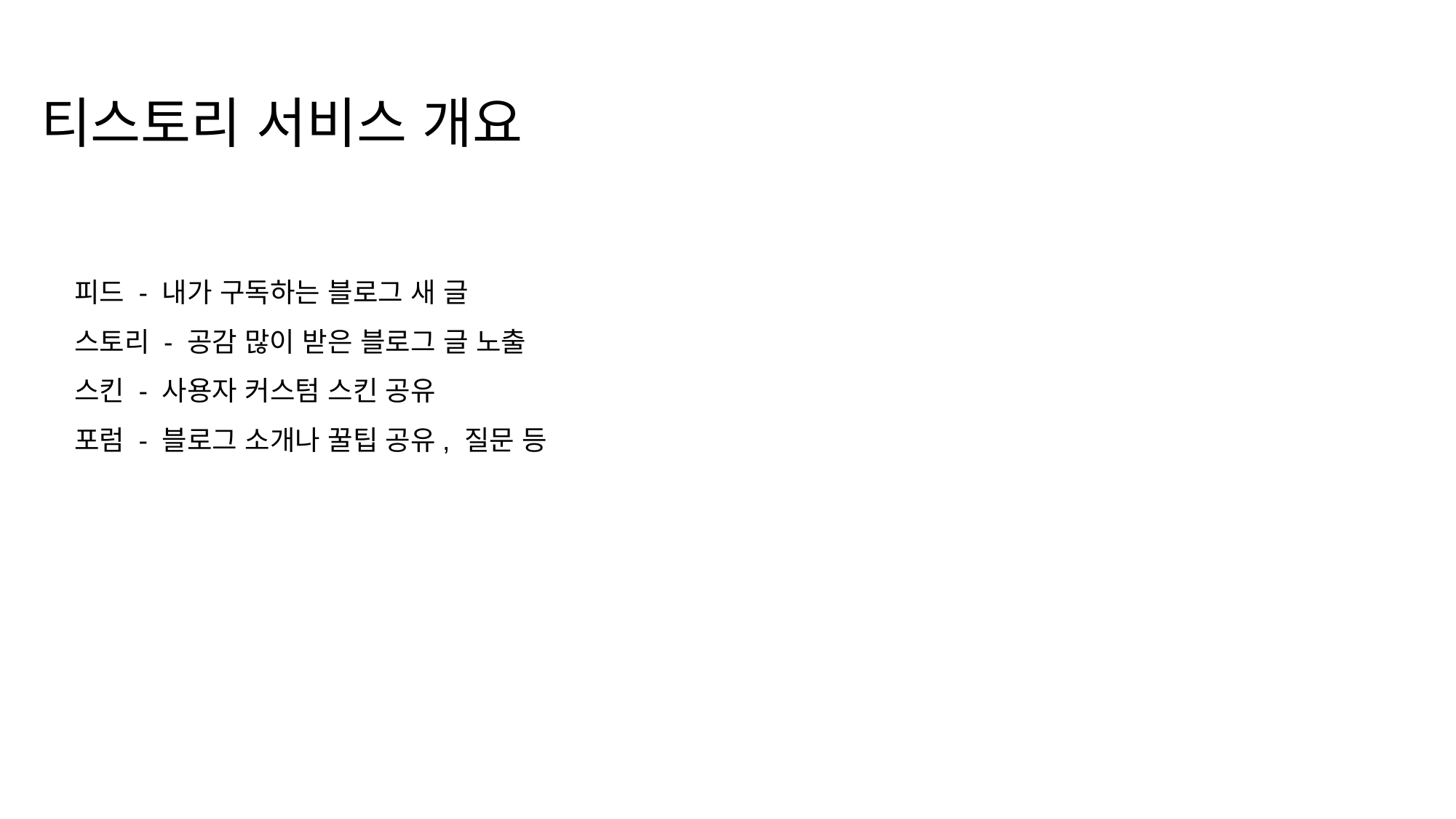

티스토리 서비스 개요
피드 - 내가 구독하는 블로그 새 글
스토리 - 공감 많이 받은 블로그 글 노출
스킨 - 사용자 커스텀 스킨 공유
포럼 - 블로그 소개나 꿀팁 공유, 질문 등